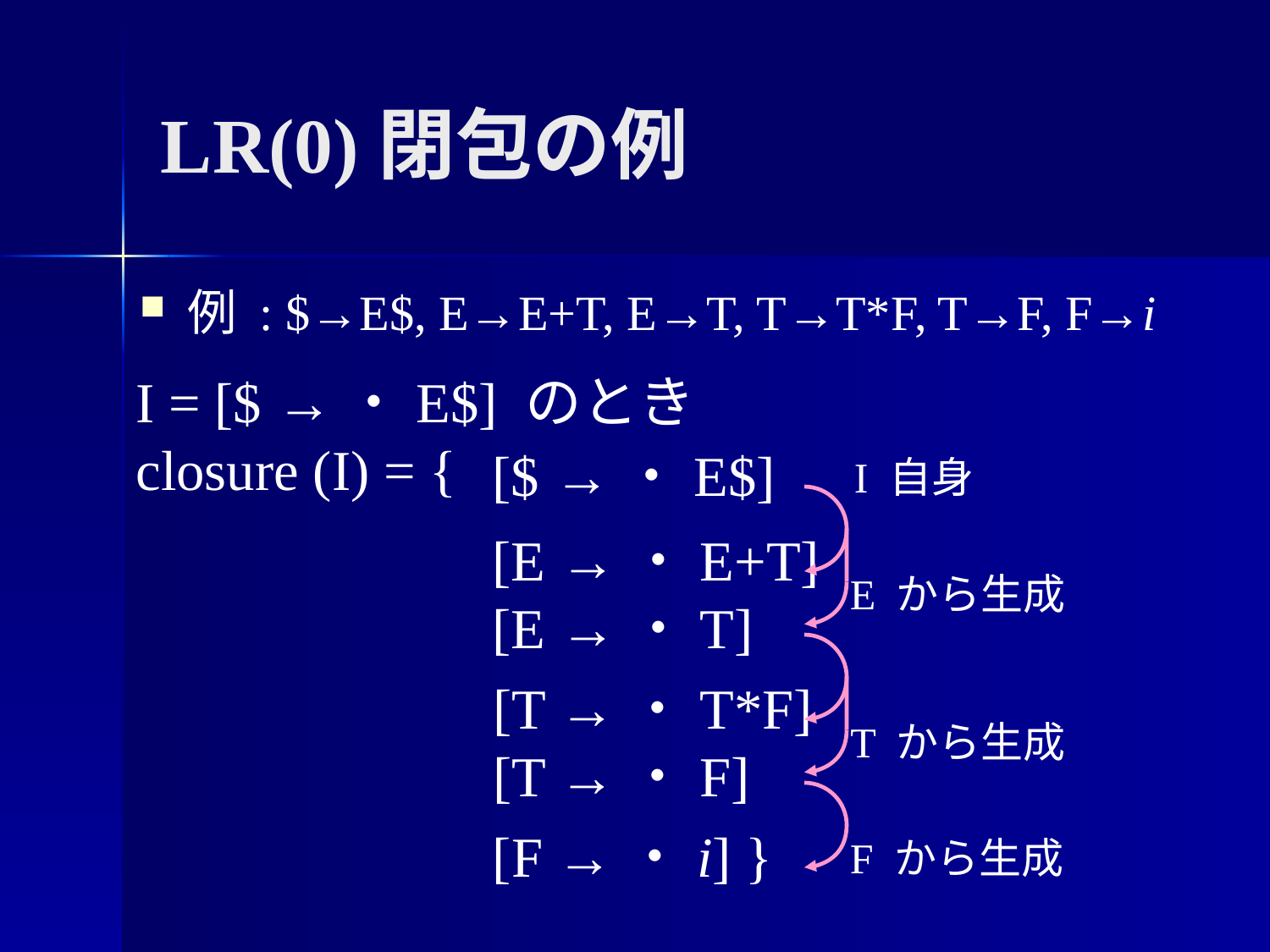

# LR(0)閉包の例
例 : $→E$, E→E+T, E→T, T→T*F, T→F, F→i
I = [$ →・E$] のとき
closure (I) = {
[$ →・E$]
I 自身

E から生成

[E →・E+T]
[E →・T]

T から生成

[T →・T*F]
[T →・F]

F から生成
[F →・i] }